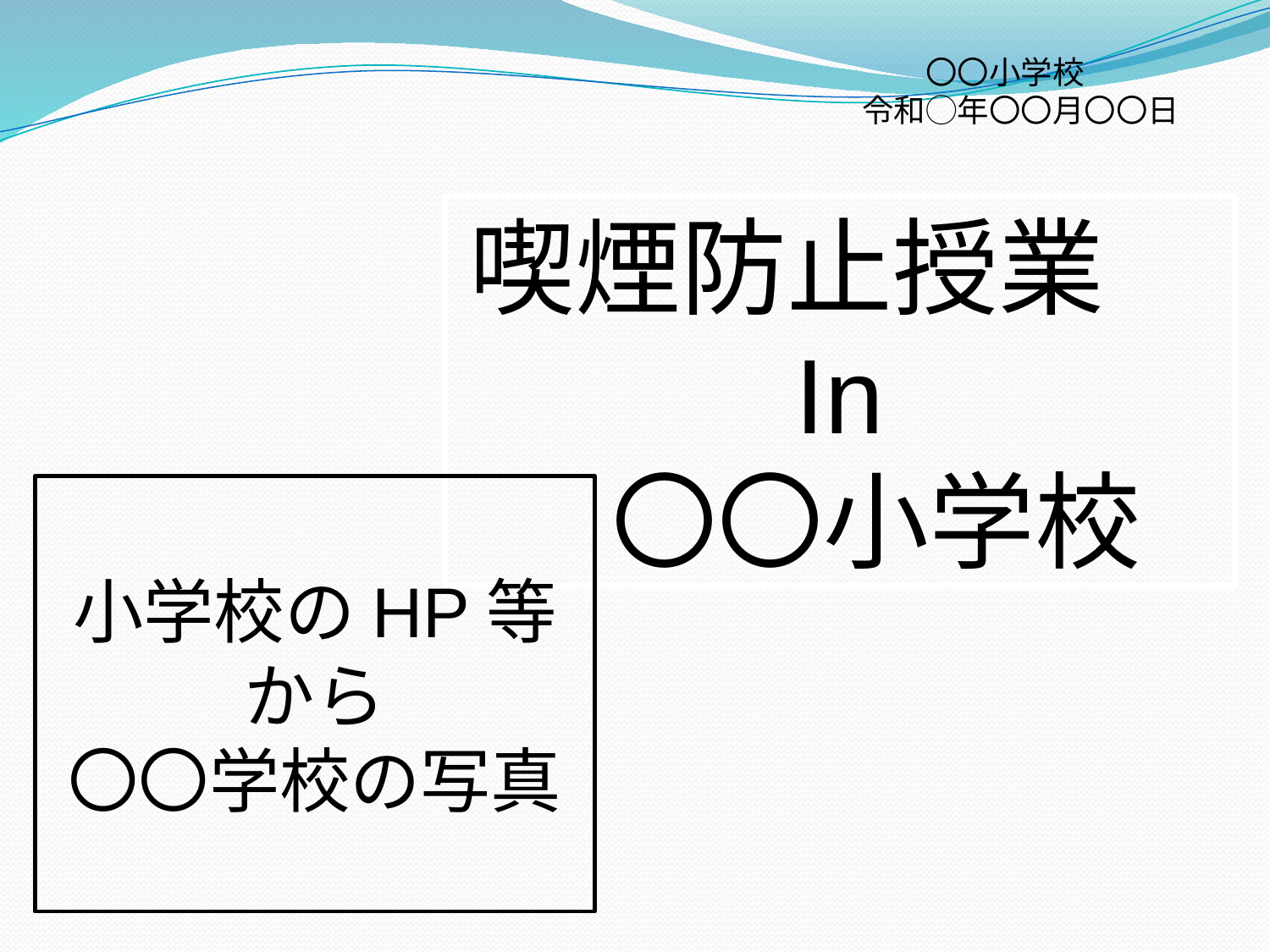

〇〇小学校
令和◯年〇〇月〇〇日
喫煙防止授業
In
  〇〇小学校

小学校のHP等
から
〇〇学校の写真